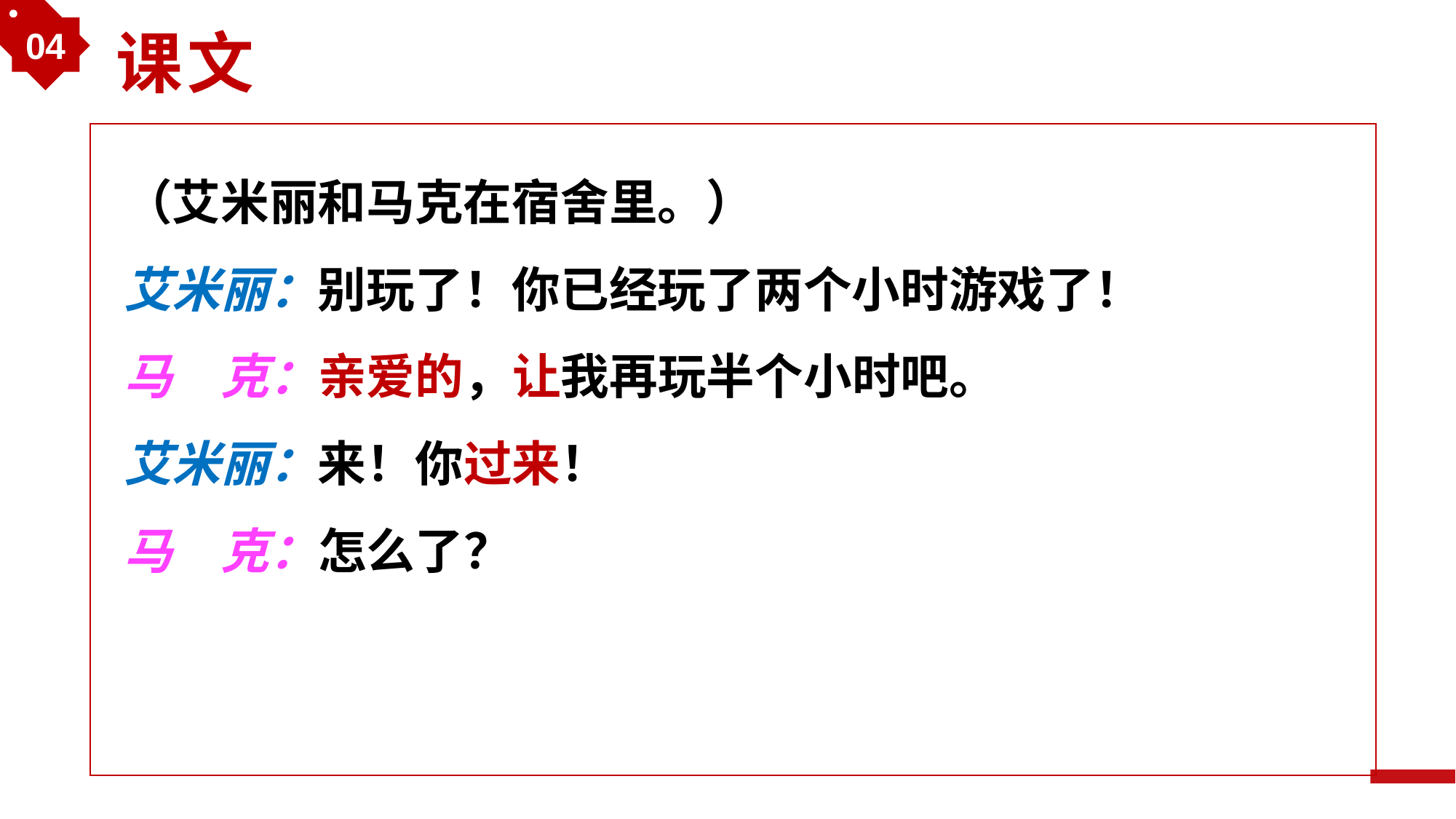

04
课文

（艾米丽和马克在宿舍里。）
艾米丽：别玩了！你已经玩了两个小时游戏了！
马  克：亲爱的，让我再玩半个小时吧。
艾米丽：来！你过来！
马  克：怎么了？